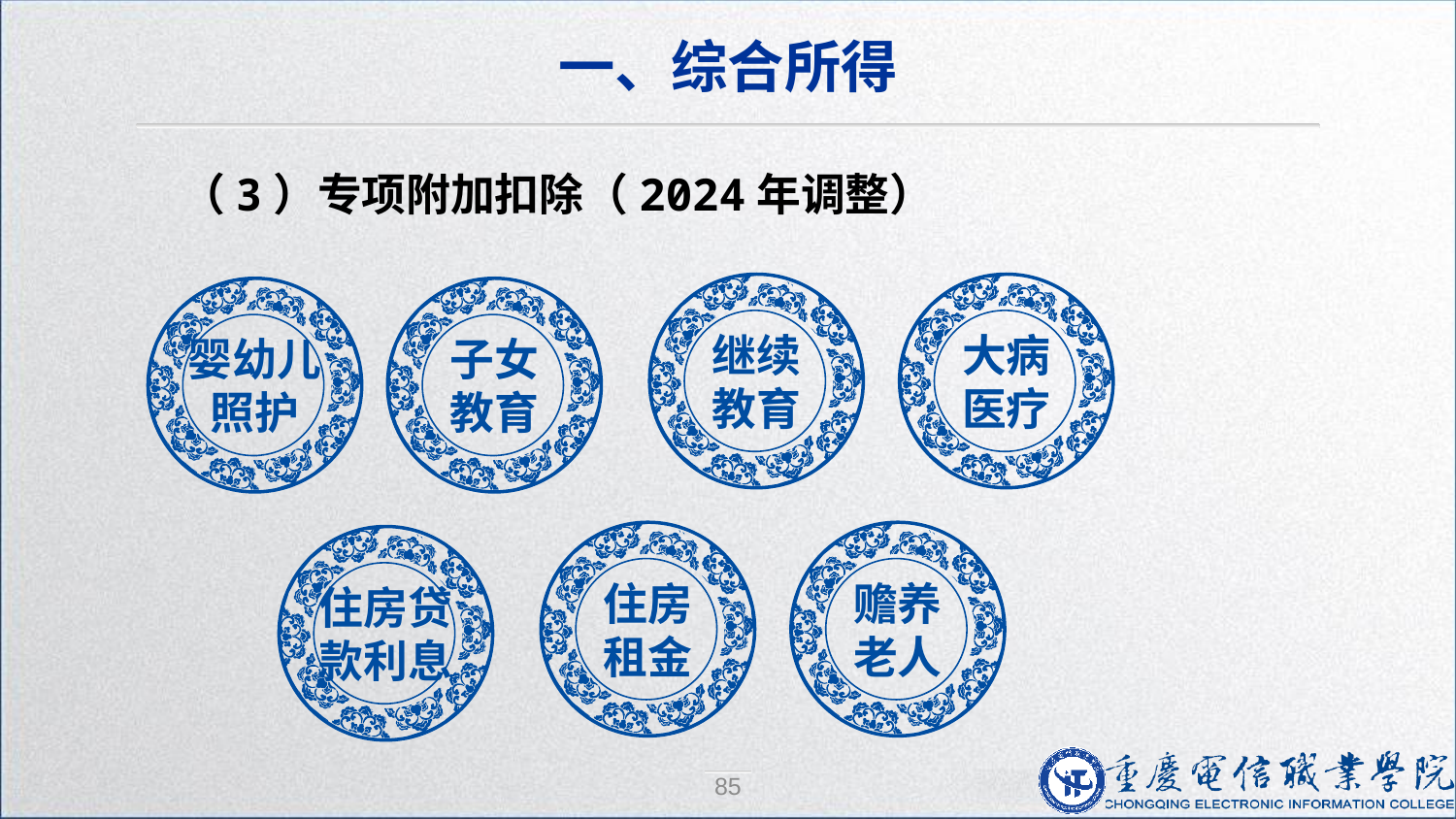

一、综合所得
（3）专项附加扣除（2024年调整）
继续
教育
大病
医疗
婴幼儿
照护
子女
教育
住房
租金
赡养
老人
住房贷
款利息
85